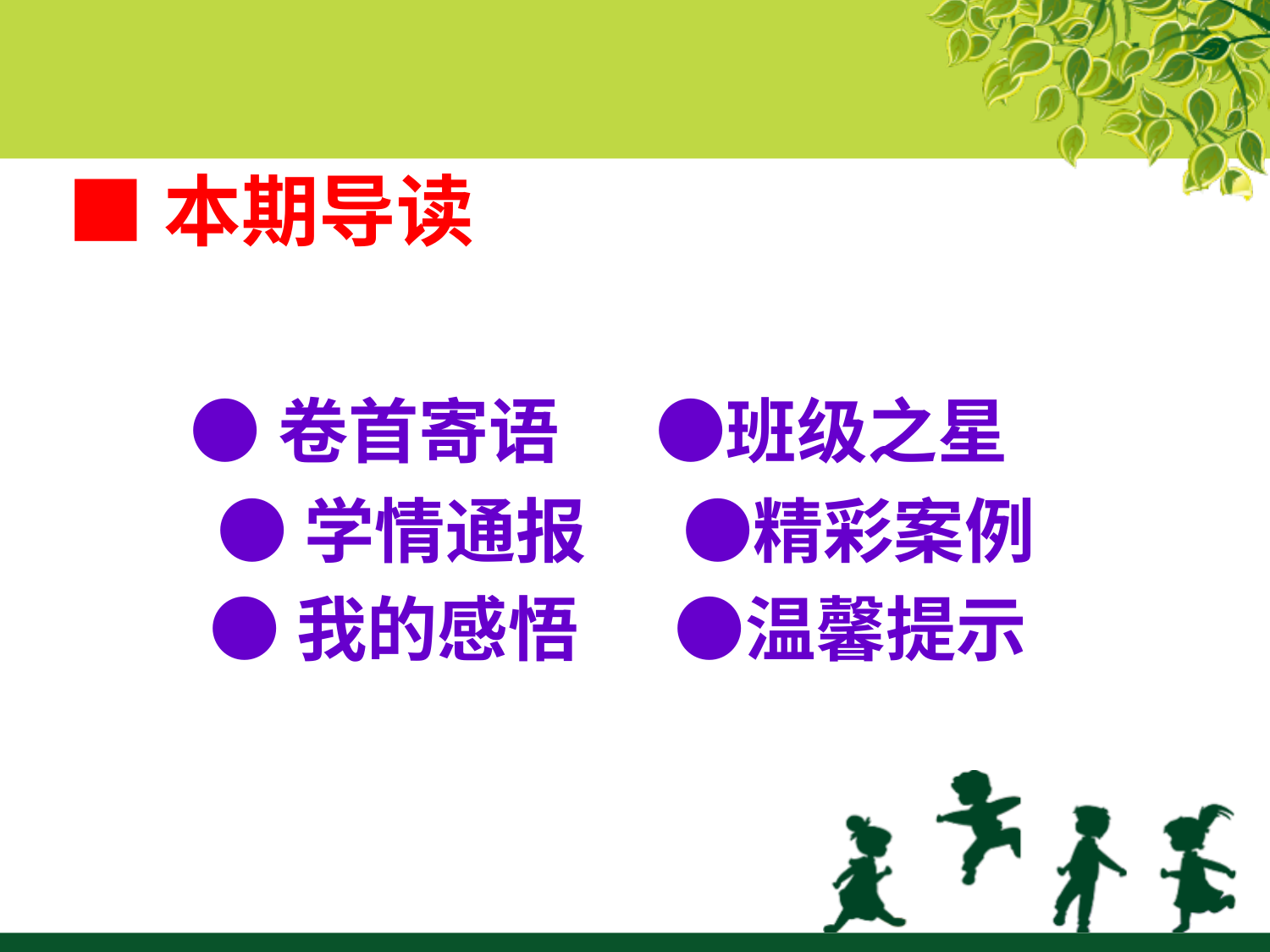

■本期导读

       ●卷首寄语      ●班级之星
●学情通报      ●精彩案例
●我的感悟      ●温馨提示